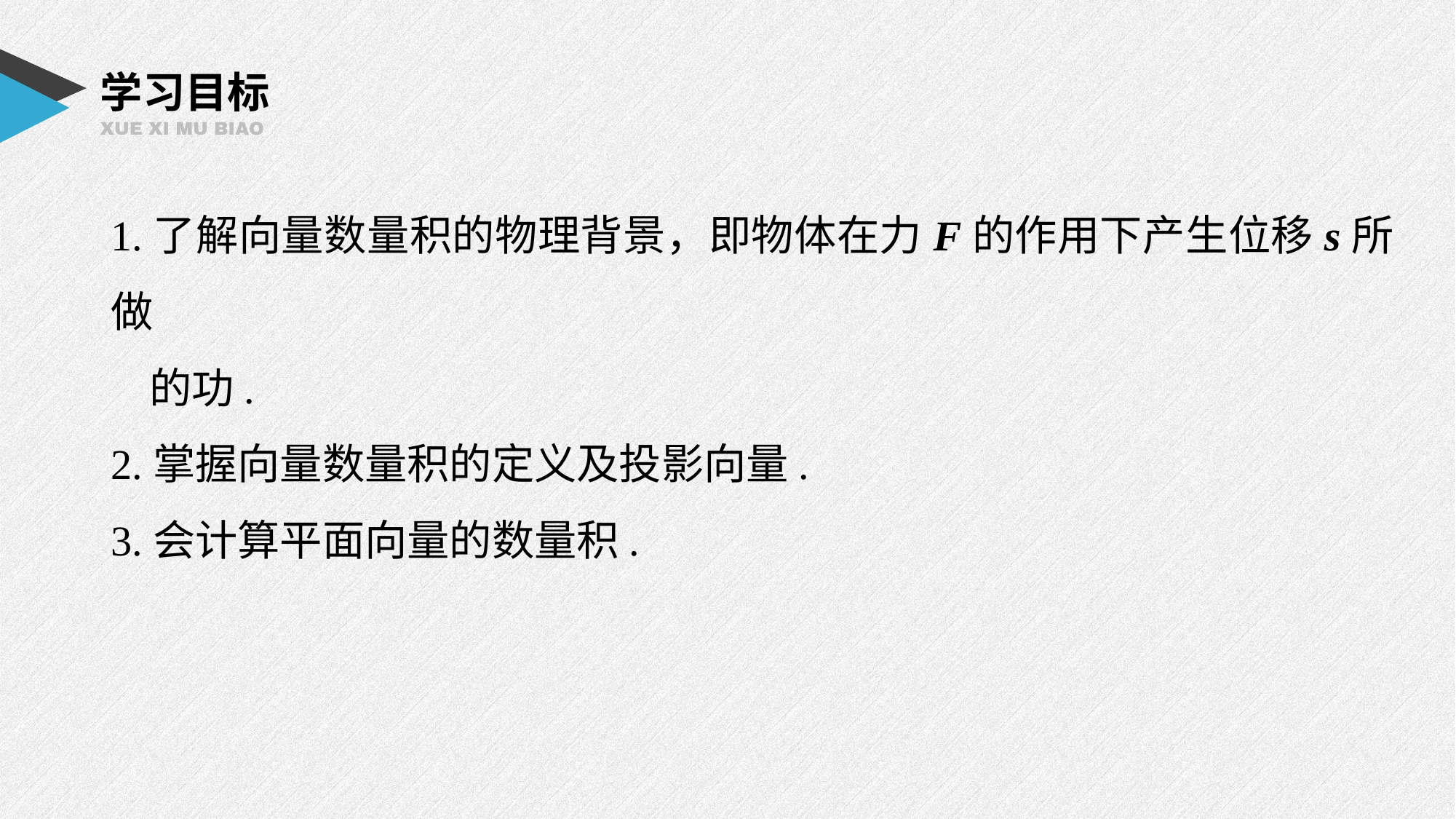

学习目标

XUE XI MU BIAO
1.了解向量数量积的物理背景，即物体在力F的作用下产生位移s所做
   的功.
2.掌握向量数量积的定义及投影向量.
3.会计算平面向量的数量积.